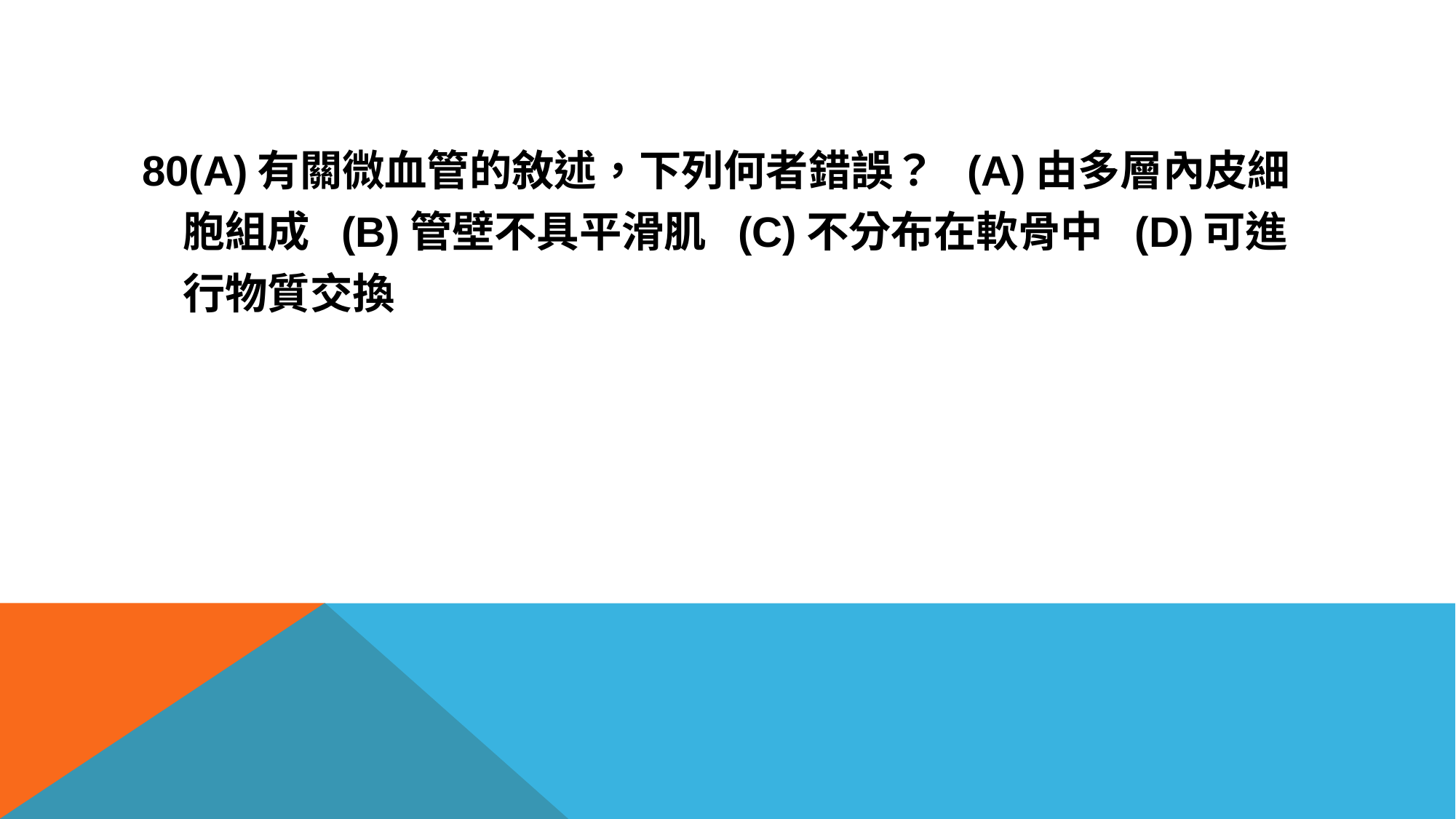

#
80(A)有關微血管的敘述，下列何者錯誤？  (A)由多層內皮細胞組成  (B)管壁不具平滑肌  (C)不分布在軟骨中  (D)可進行物質交換